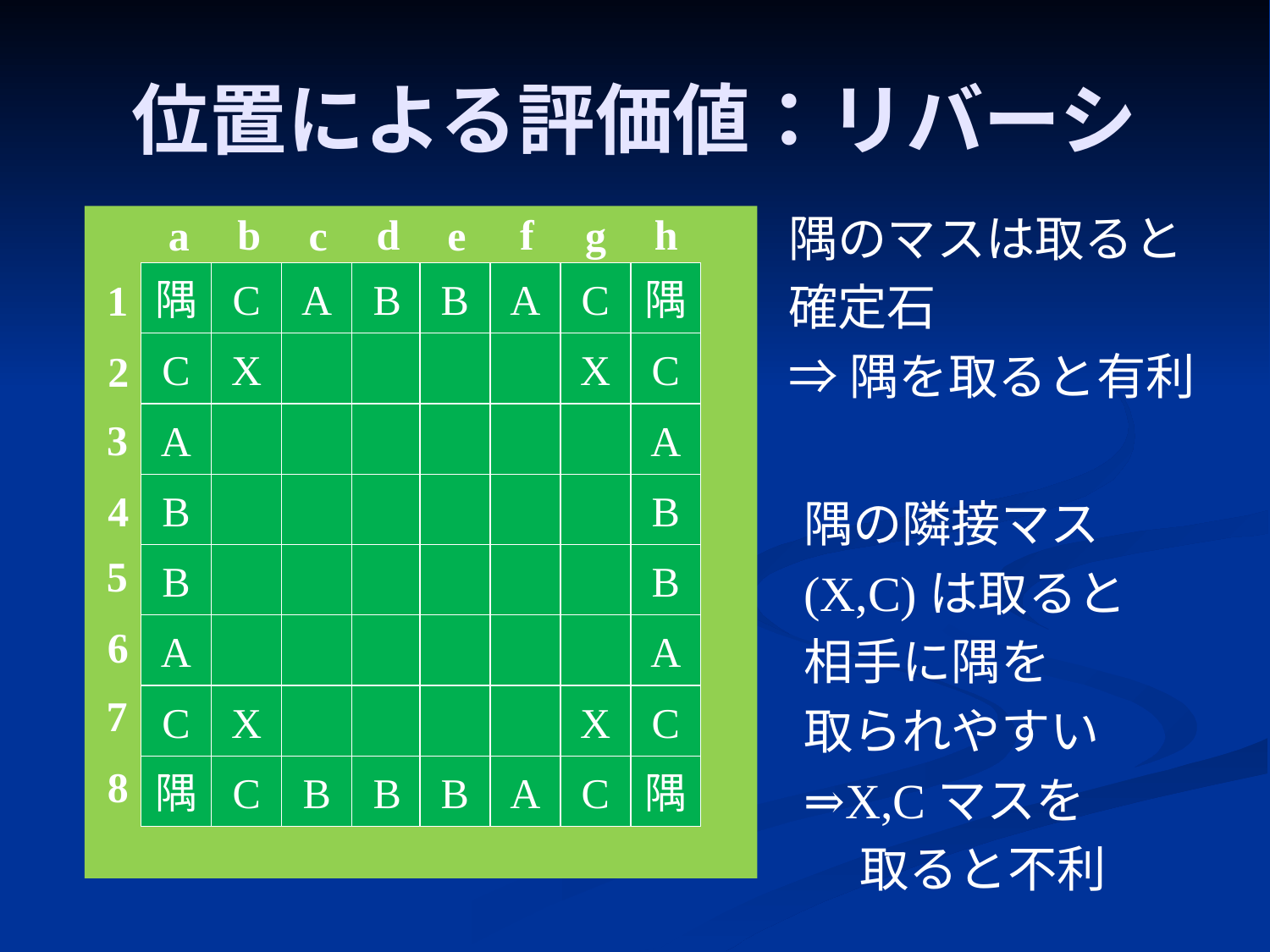

# 位置による評価値：リバーシ
隅のマスは取ると
確定石
⇒隅を取ると有利
d
h
b
f
c
g
a
e

隅
C
A
B
B
A
C
隅
C
X

X
C
A

A
B

B

B
B
A

A
C
X

X
C
隅
C
B
B
B
A
C
隅
1
2
3
4
5
6
7
8
隅の隣接マス
(X,C)は取ると
相手に隅を
取られやすい
⇒X,Cマスを
    取ると不利